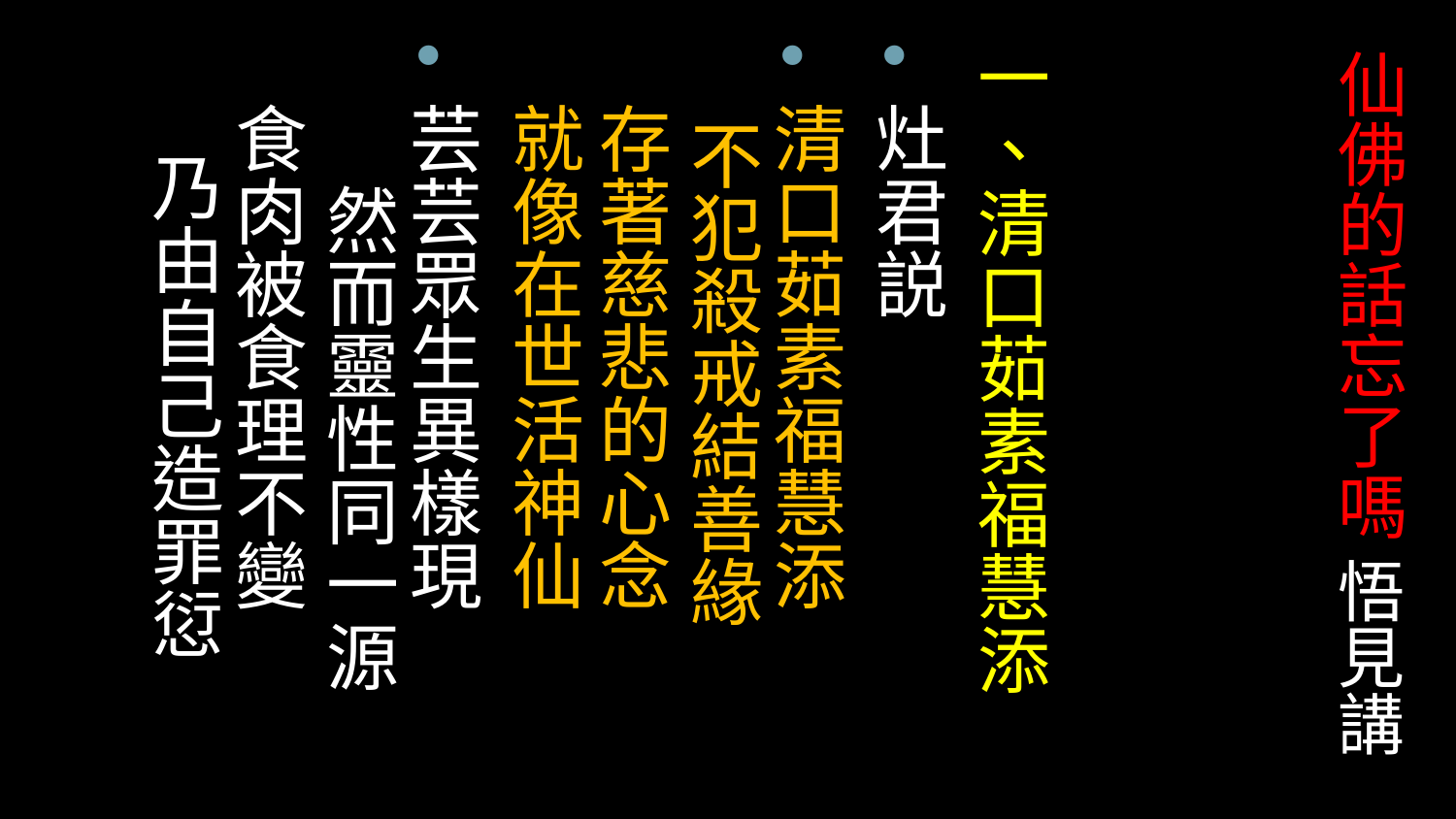

# 仙佛的話忘了嗎 悟見講
一、清口茹素福慧添
灶君説
清口茹素福慧添            不犯殺戒結善緣
存著慈悲的心念           就像在世活神仙
芸芸眾生異樣現                然而靈性同一源
食肉被食理不變              乃由自己造罪愆